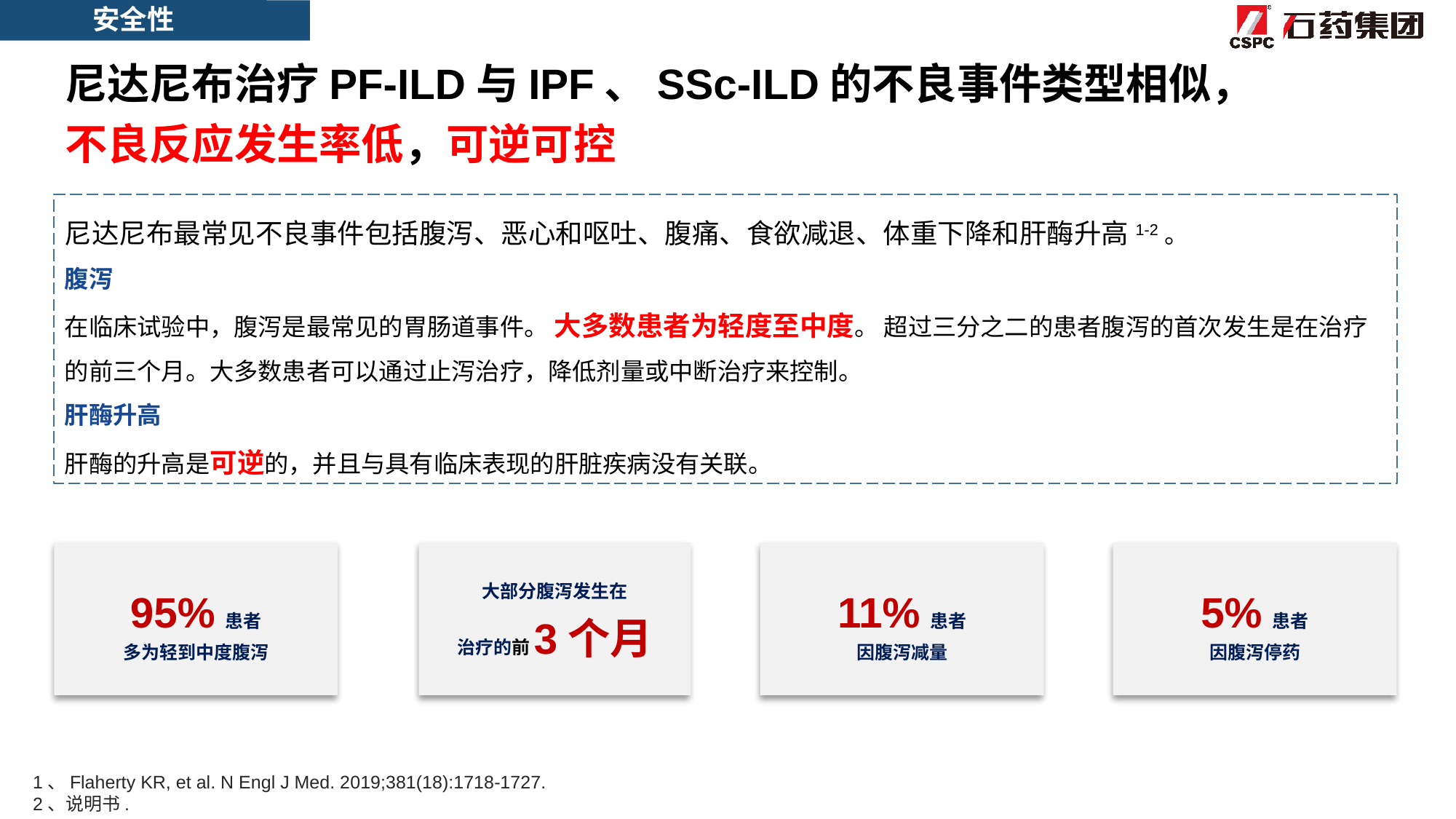

安全性
尼达尼布治疗PF-ILD与IPF、SSc-ILD的不良事件类型相似，
不良反应发生率低，可逆可控
尼达尼布最常见不良事件包括腹泻、恶心和呕吐、腹痛、食欲减退、体重下降和肝酶升高1-2。
腹泻
在临床试验中，腹泻是最常见的胃肠道事件。 大多数患者为轻度至中度。 超过三分之二的患者腹泻的首次发生是在治疗的前三个月。大多数患者可以通过止泻治疗，降低剂量或中断治疗来控制。
肝酶升高
肝酶的升高是可逆的，并且与具有临床表现的肝脏疾病没有关联。
95%患者
多为轻到中度腹泻
大部分腹泻发生在
治疗的前3个月
11%患者
因腹泻减量
5%患者
因腹泻停药
1、Flaherty KR, et al. N Engl J Med. 2019;381(18):1718-1727.
2、说明书.